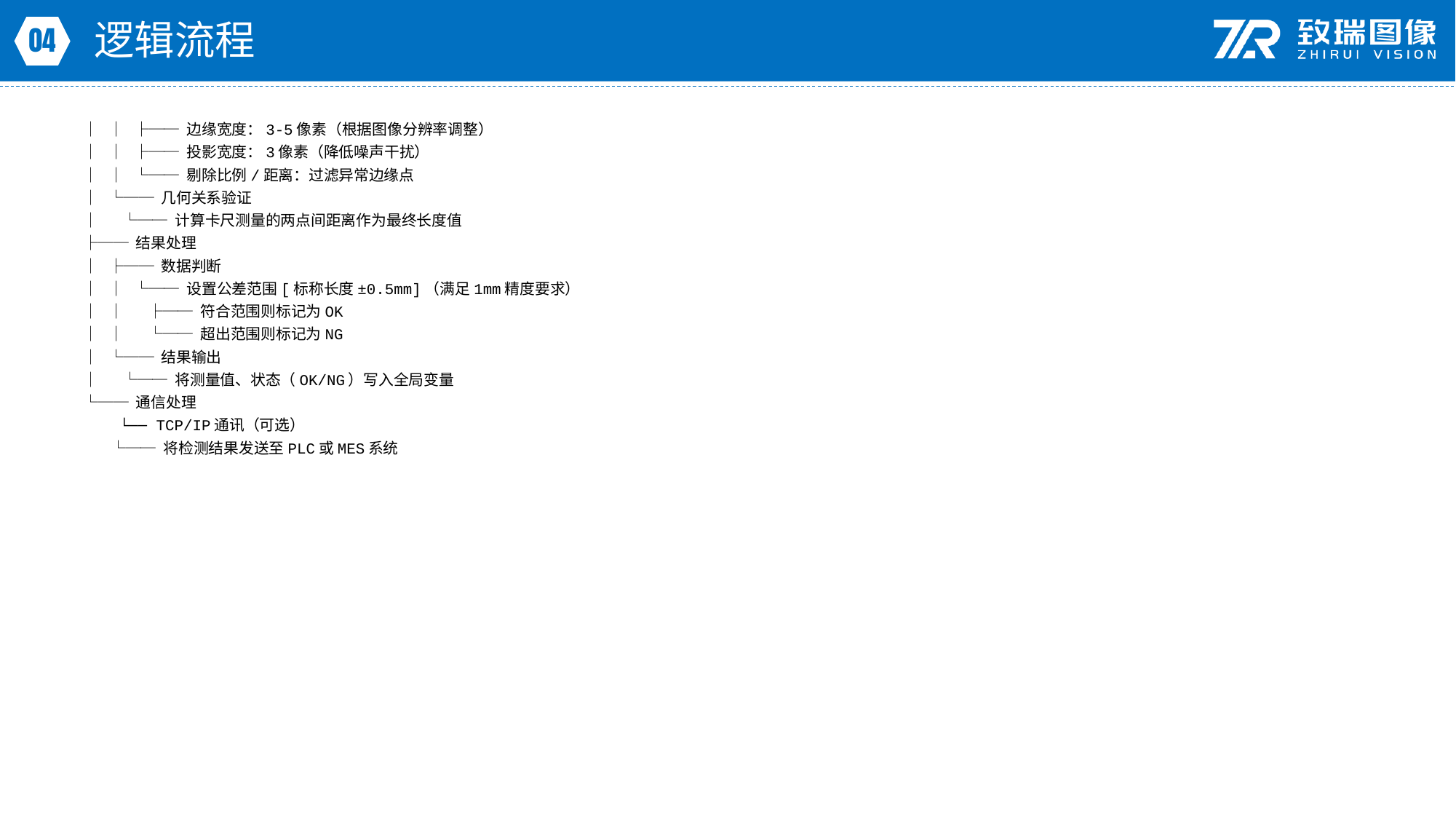

逻辑流程
04

│   │   ├── 边缘宽度：3-5像素（根据图像分辨率调整）
│   │   ├── 投影宽度：3像素（降低噪声干扰）
│   │   └── 剔除比例/距离：过滤异常边缘点
│   └── 几何关系验证
│       └── 计算卡尺测量的两点间距离作为最终长度值
├── 结果处理
│   ├── 数据判断
│   │   └── 设置公差范围[标称长度±0.5mm]（满足1mm精度要求）
│   │       ├── 符合范围则标记为OK
│   │       └── 超出范围则标记为NG
│   └── 结果输出
│       └── 将测量值、状态（OK/NG）写入全局变量
└── 通信处理
    └── TCP/IP通讯（可选）
        └── 将检测结果发送至PLC或MES系统